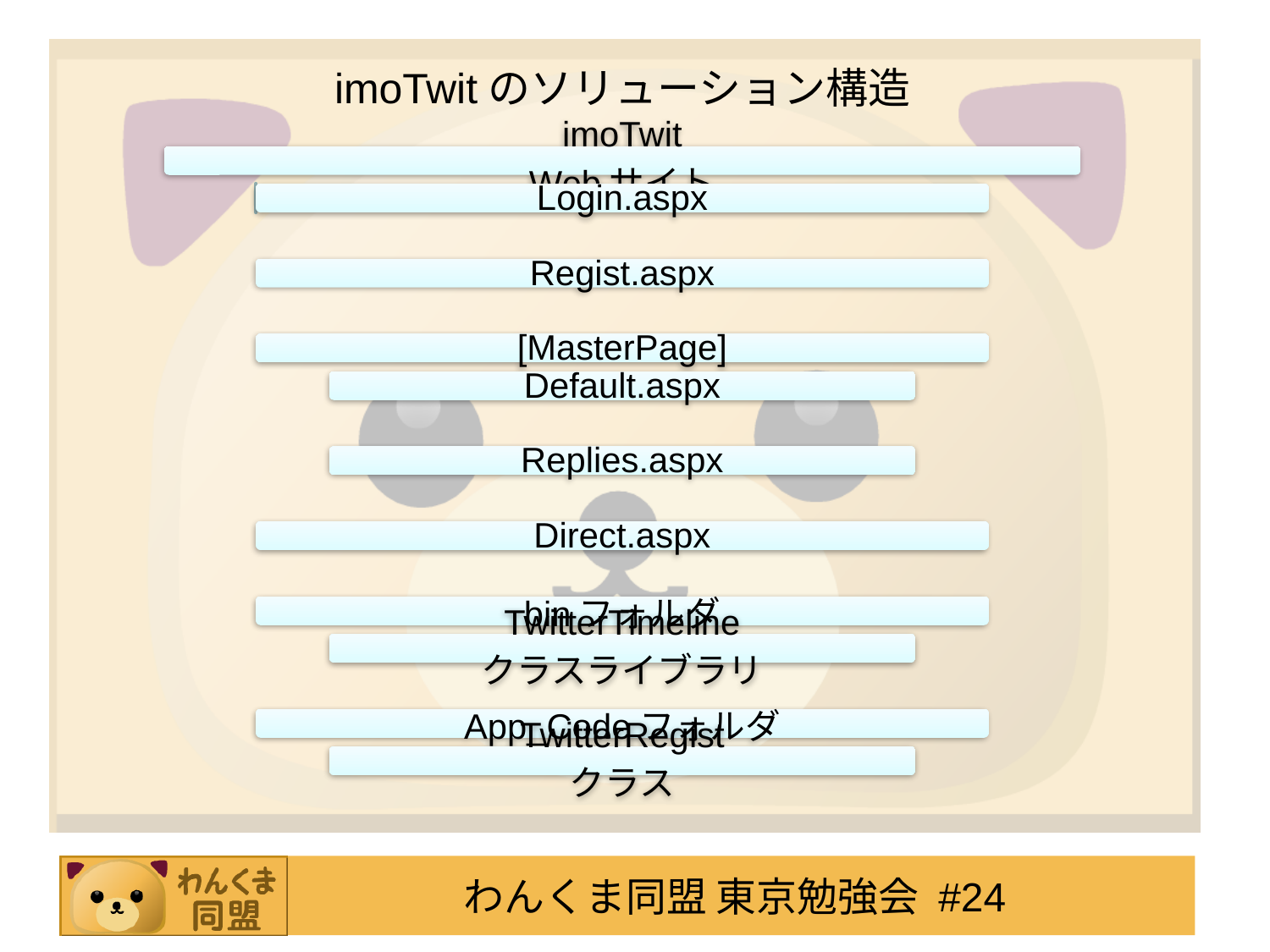

# imoTwitのソリューション構造
imoTwit
Webサイト
Login.aspx
[MasterPage]
Direct.aspx
Default.aspx
Replies.aspx
Regist.aspx
binフォルダ
App_Codeフォルダ
TwitterTimeline
クラスライブラリ
TwitterRegist
クラス